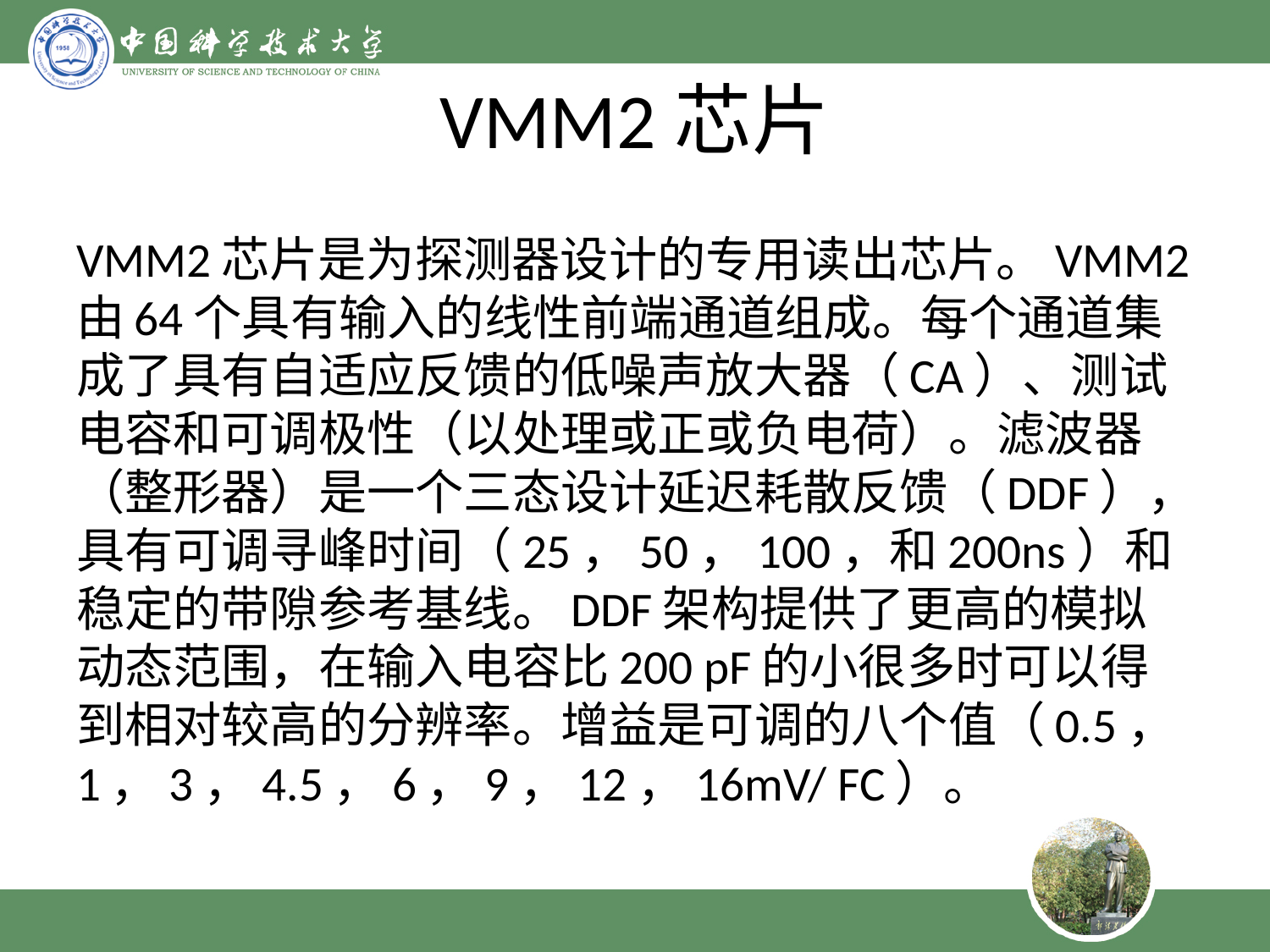

# VMM2芯片
VMM2芯片是为探测器设计的专用读出芯片。VMM2由64个具有输入的线性前端通道组成。每个通道集成了具有自适应反馈的低噪声放大器（CA）、测试电容和可调极性（以处理或正或负电荷）。滤波器（整形器）是一个三态设计延迟耗散反馈（DDF），具有可调寻峰时间（25，50，100，和200ns）和稳定的带隙参考基线。DDF架构提供了更高的模拟动态范围，在输入电容比200 pF的小很多时可以得到相对较高的分辨率。增益是可调的八个值（0.5，1，3，4.5，6，9，12，16mV/ FC）。